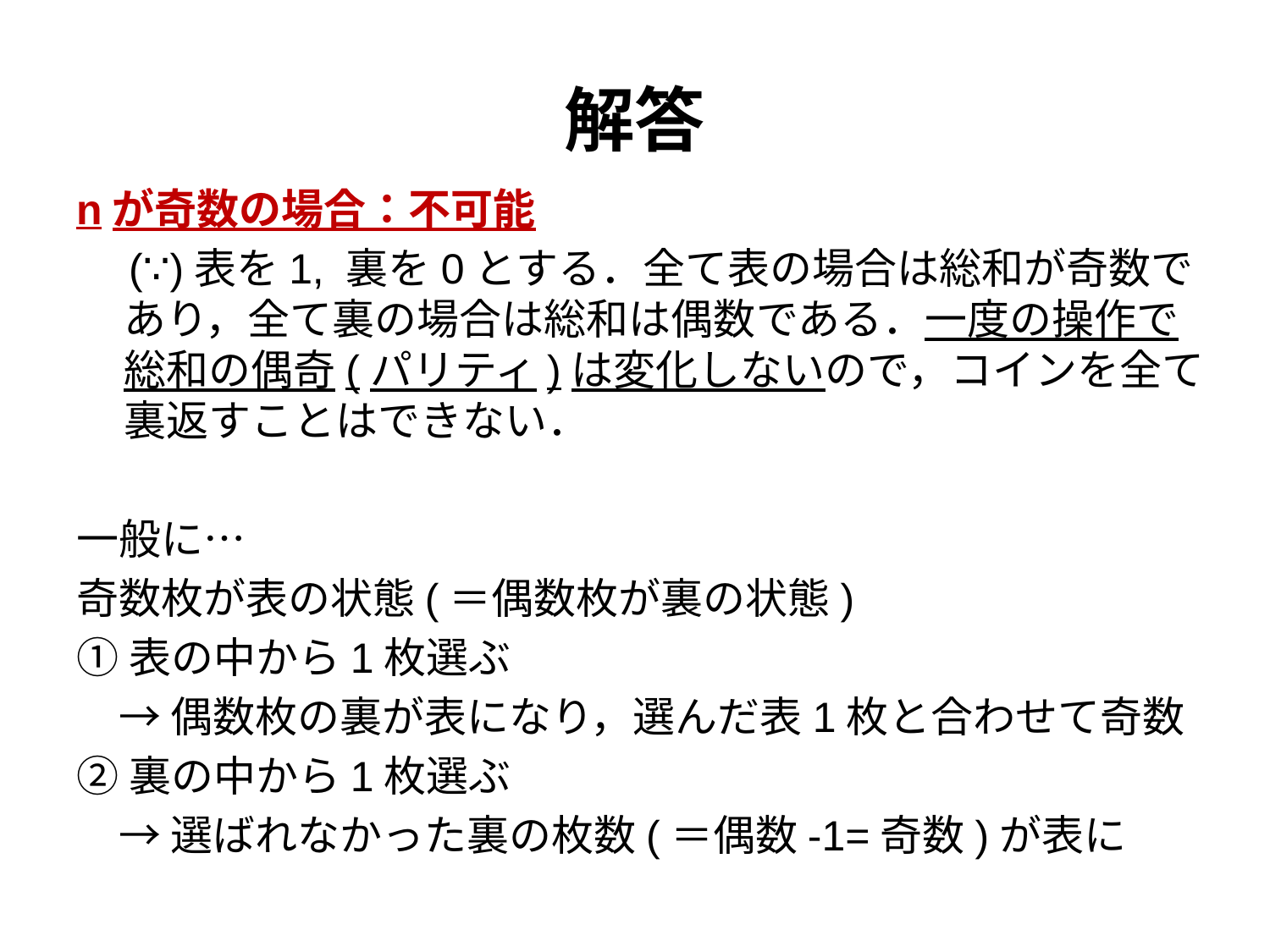

# 解答
nが奇数の場合：不可能
　(∵)表を1, 裏を0とする．全て表の場合は総和が奇数であり，全て裏の場合は総和は偶数である．一度の操作で総和の偶奇(パリティ)は変化しないので，コインを全て裏返すことはできない．

一般に…
奇数枚が表の状態(＝偶数枚が裏の状態)
①表の中から1枚選ぶ
　→ 偶数枚の裏が表になり，選んだ表1枚と合わせて奇数
②裏の中から1枚選ぶ
　→ 選ばれなかった裏の枚数(＝偶数-1=奇数)が表に